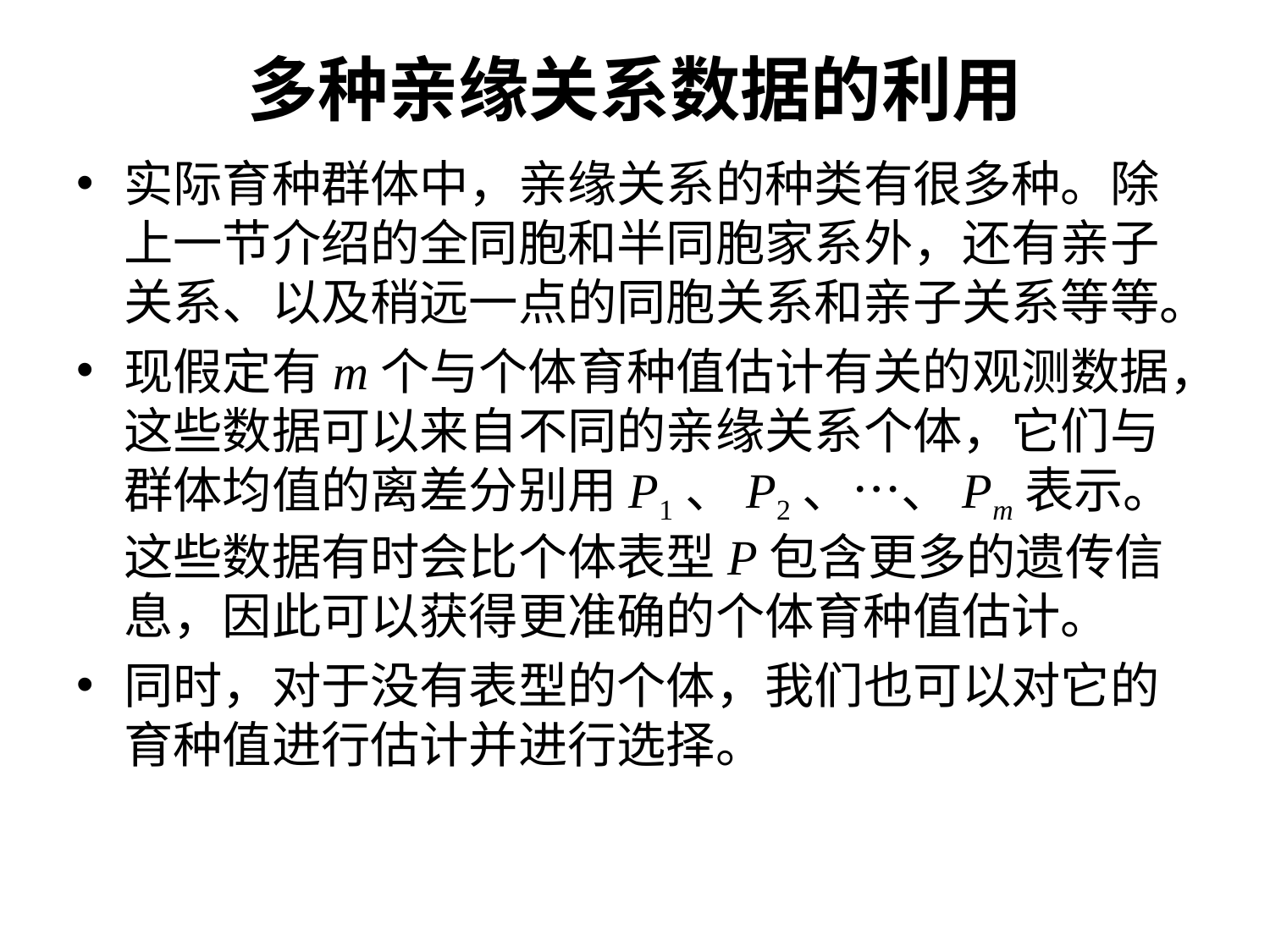

# 多种亲缘关系数据的利用
实际育种群体中，亲缘关系的种类有很多种。除上一节介绍的全同胞和半同胞家系外，还有亲子关系、以及稍远一点的同胞关系和亲子关系等等。
现假定有m个与个体育种值估计有关的观测数据，这些数据可以来自不同的亲缘关系个体，它们与群体均值的离差分别用P1、P2、…、Pm表示。这些数据有时会比个体表型P包含更多的遗传信息，因此可以获得更准确的个体育种值估计。
同时，对于没有表型的个体，我们也可以对它的育种值进行估计并进行选择。